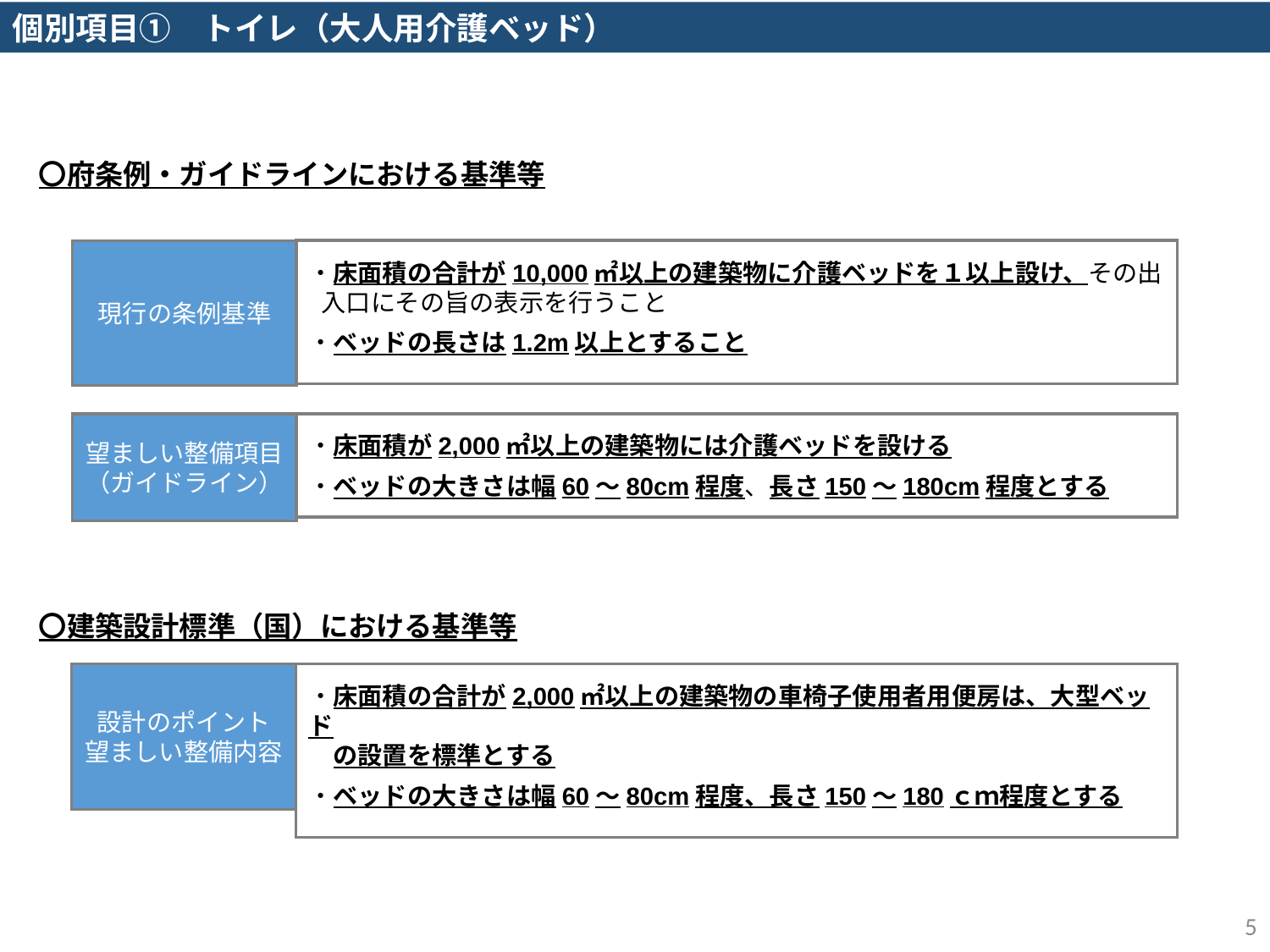

個別項目①　トイレ（大人用介護ベッド）
〇府条例・ガイドラインにおける基準等
現行の条例基準

・床面積の合計が10,000㎡以上の建築物に介護ベッドを１以上設け、その出入口にその旨の表示を行うこと

・ベッドの長さは1.2m以上とすること

・床面積が2,000㎡以上の建築物には介護ベッドを設ける

・ベッドの大きさは幅60～80cm程度、長さ150～180cm程度とする

望ましい整備項目
（ガイドライン）
〇建築設計標準（国）における基準等

・床面積の合計が2,000㎡以上の建築物の車椅子使用者用便房は、大型ベッド
　の設置を標準とする

・ベッドの大きさは幅60～80cm程度、長さ150～180ｃｍ程度とする

設計のポイント
望ましい整備内容
5